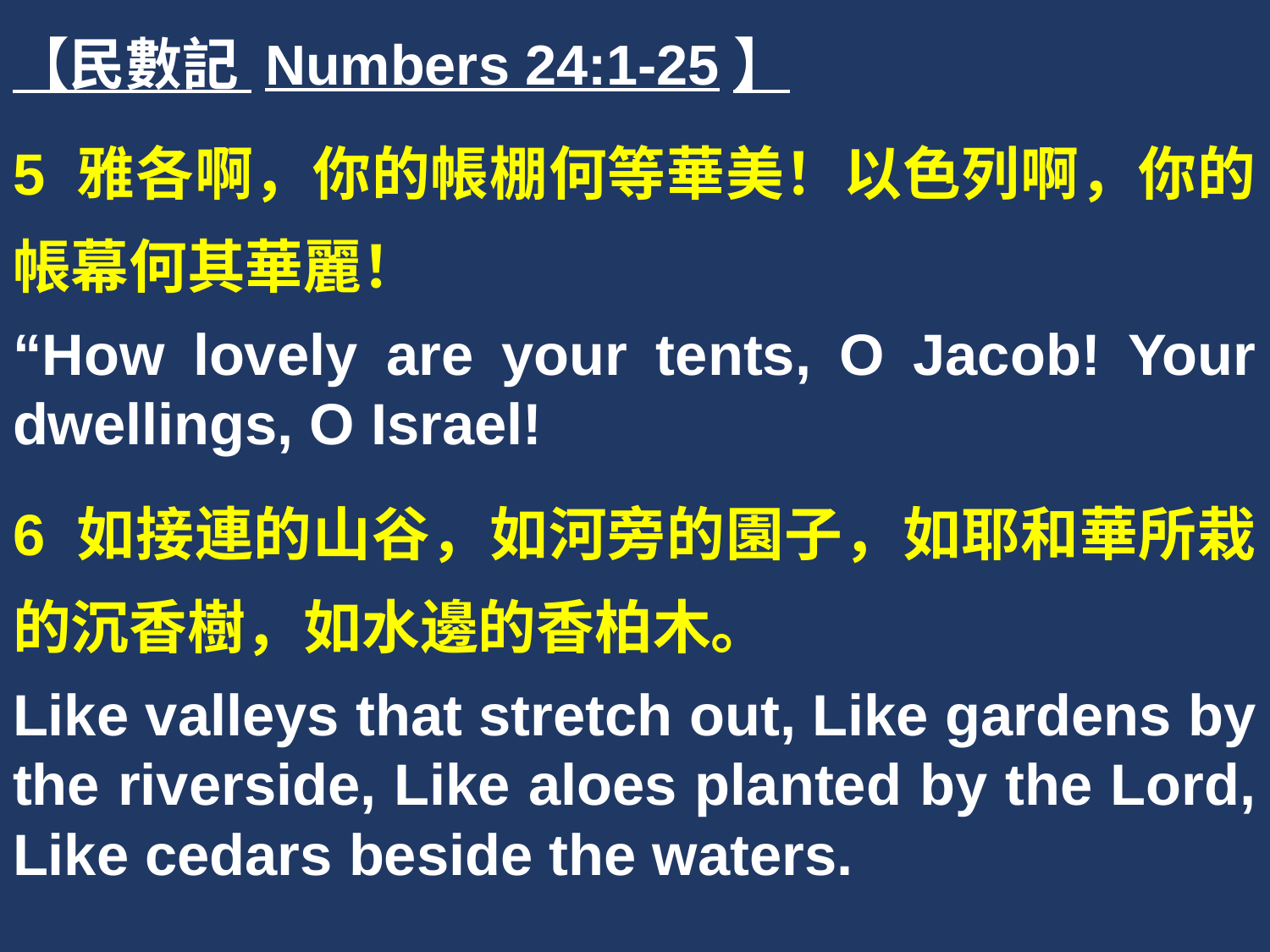

【民數記 Numbers 24:1-25】
5 雅各啊，你的帳棚何等華美！以色列啊，你的帳幕何其華麗！
“How lovely are your tents, O Jacob! Your dwellings, O Israel!
6 如接連的山谷，如河旁的園子，如耶和華所栽的沉香樹，如水邊的香柏木。
Like valleys that stretch out, Like gardens by the riverside, Like aloes planted by the Lord, Like cedars beside the waters.